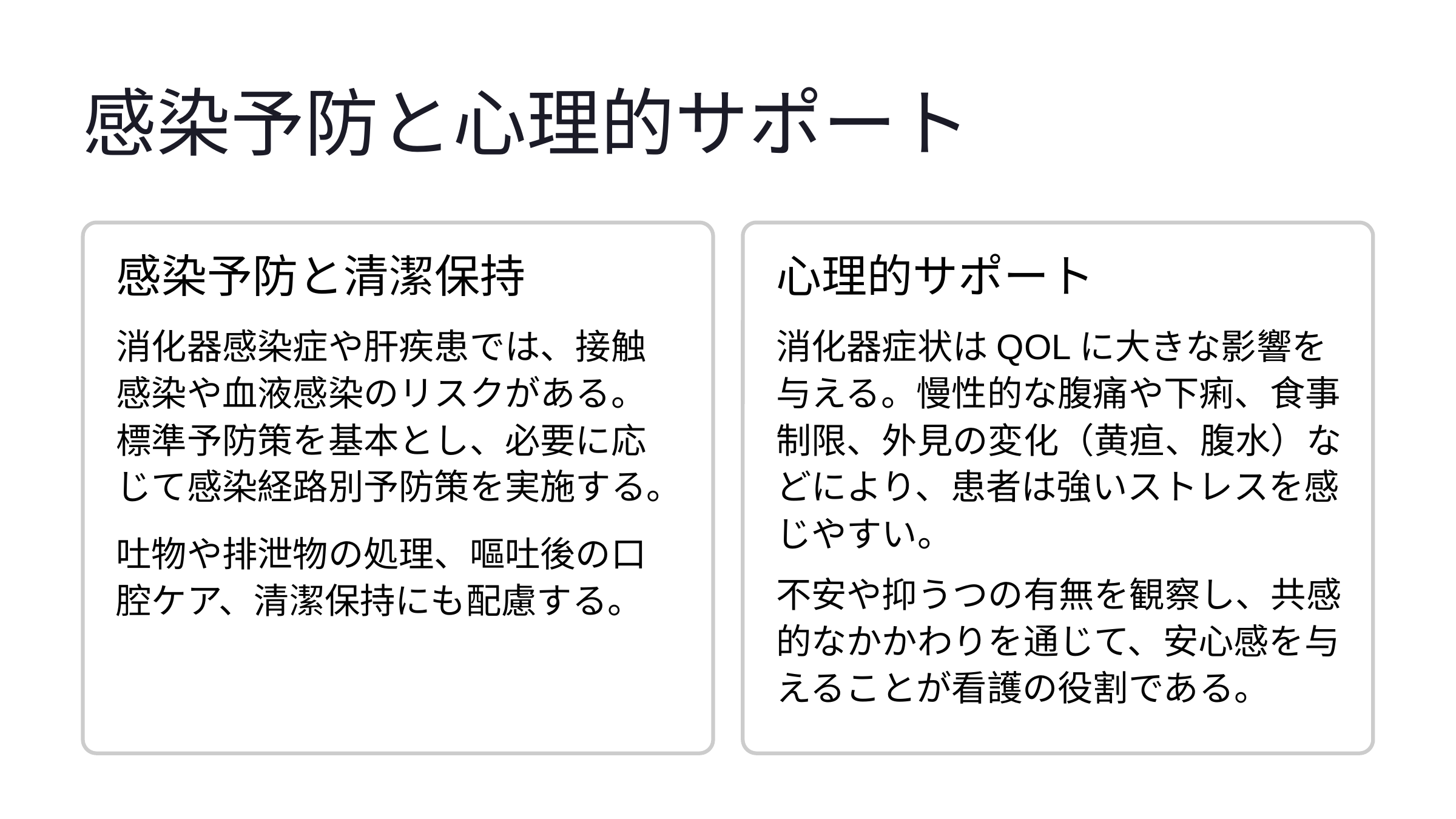

感染予防と心理的サポート

感染予防と清潔保持
心理的サポート
消化器感染症や肝疾患では、接触感染や血液感染のリスクがある。標準予防策を基本とし、必要に応じて感染経路別予防策を実施する。
消化器症状はQOLに大きな影響を与える。慢性的な腹痛や下痢、食事制限、外見の変化（黄疸、腹水）などにより、患者は強いストレスを感じやすい。
吐物や排泄物の処理、嘔吐後の口腔ケア、清潔保持にも配慮する。
不安や抑うつの有無を観察し、共感的なかかわりを通じて、安心感を与えることが看護の役割である。